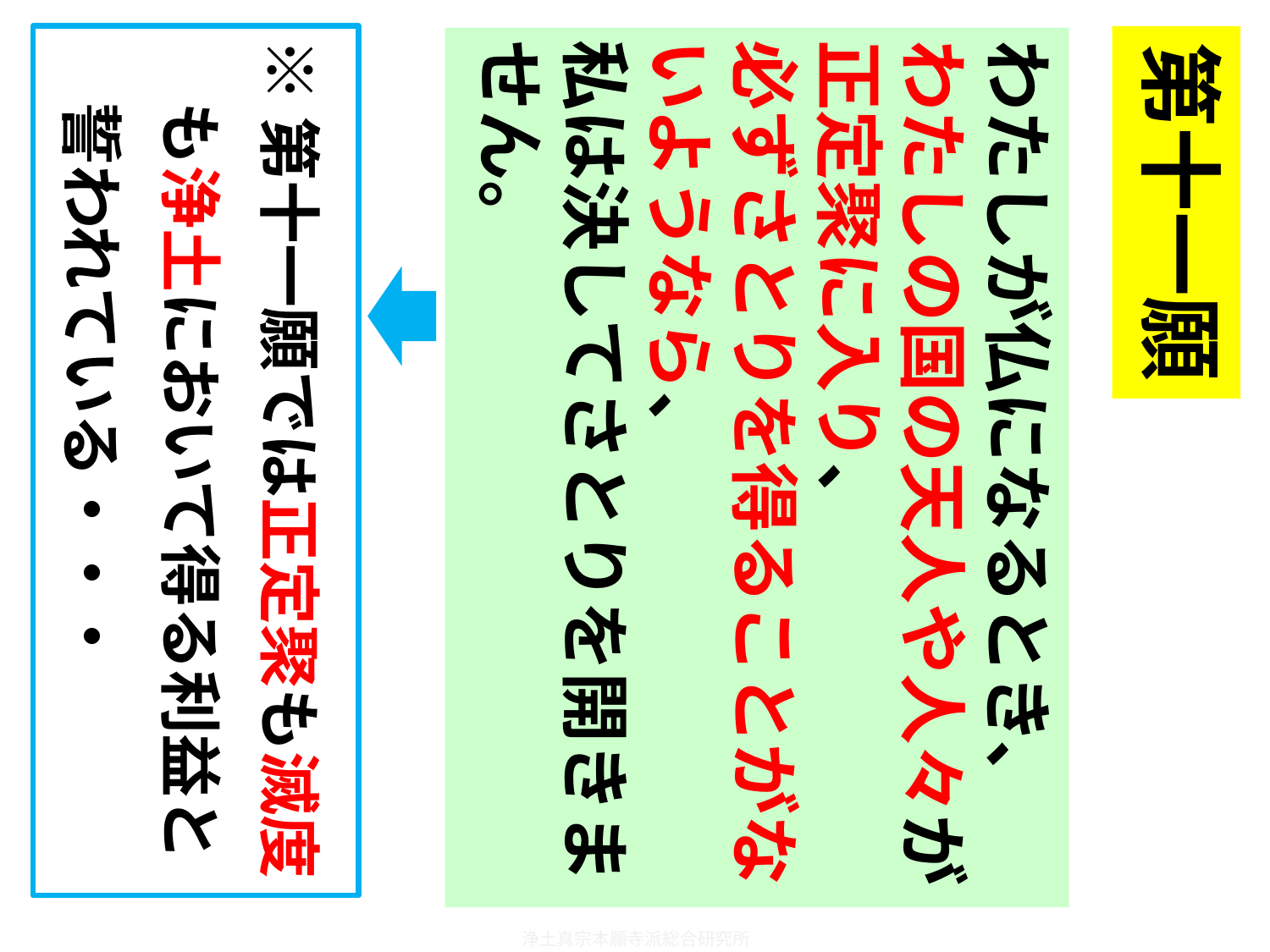

※第十一願では正定聚も滅度
　も浄土において得る利益と
　誓われている・・・
第十一願
わたしが仏になるとき、
わたしの国の天人や人々が正定聚に入り、
必ずさとりを得ることがないようなら、
私は決してさとりを開きません。